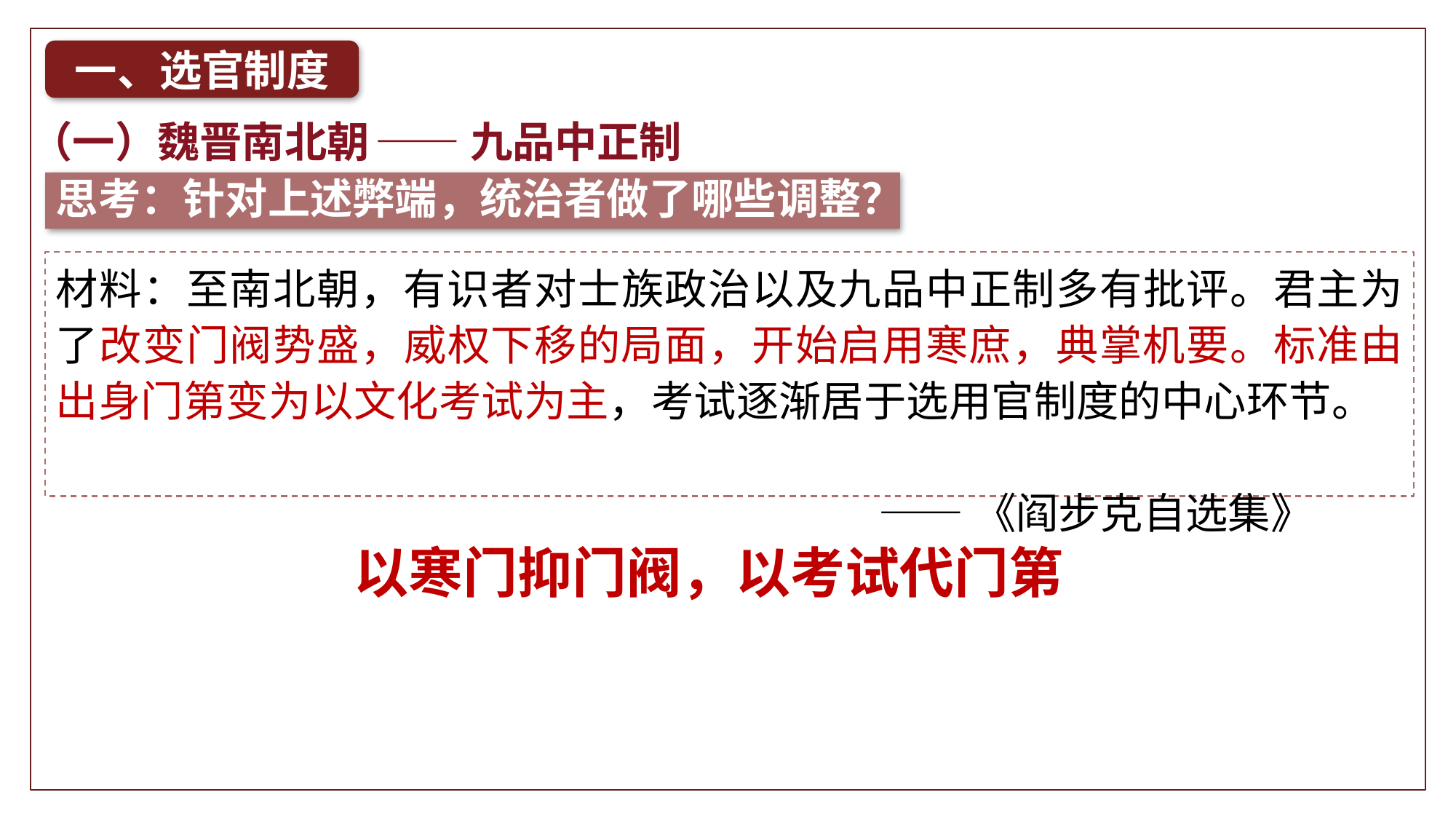

一、选官制度
（一）魏晋南北朝
——九品中正制
思考：针对上述弊端，统治者做了哪些调整？
材料：至南北朝，有识者对士族政治以及九品中正制多有批评。君主为了改变门阀势盛，威权下移的局面，开始启用寒庶，典掌机要。标准由出身门第变为以文化考试为主，考试逐渐居于选用官制度的中心环节。
                                                                                       ——《阎步克自选集》
以寒门抑门阀，以考试代门第